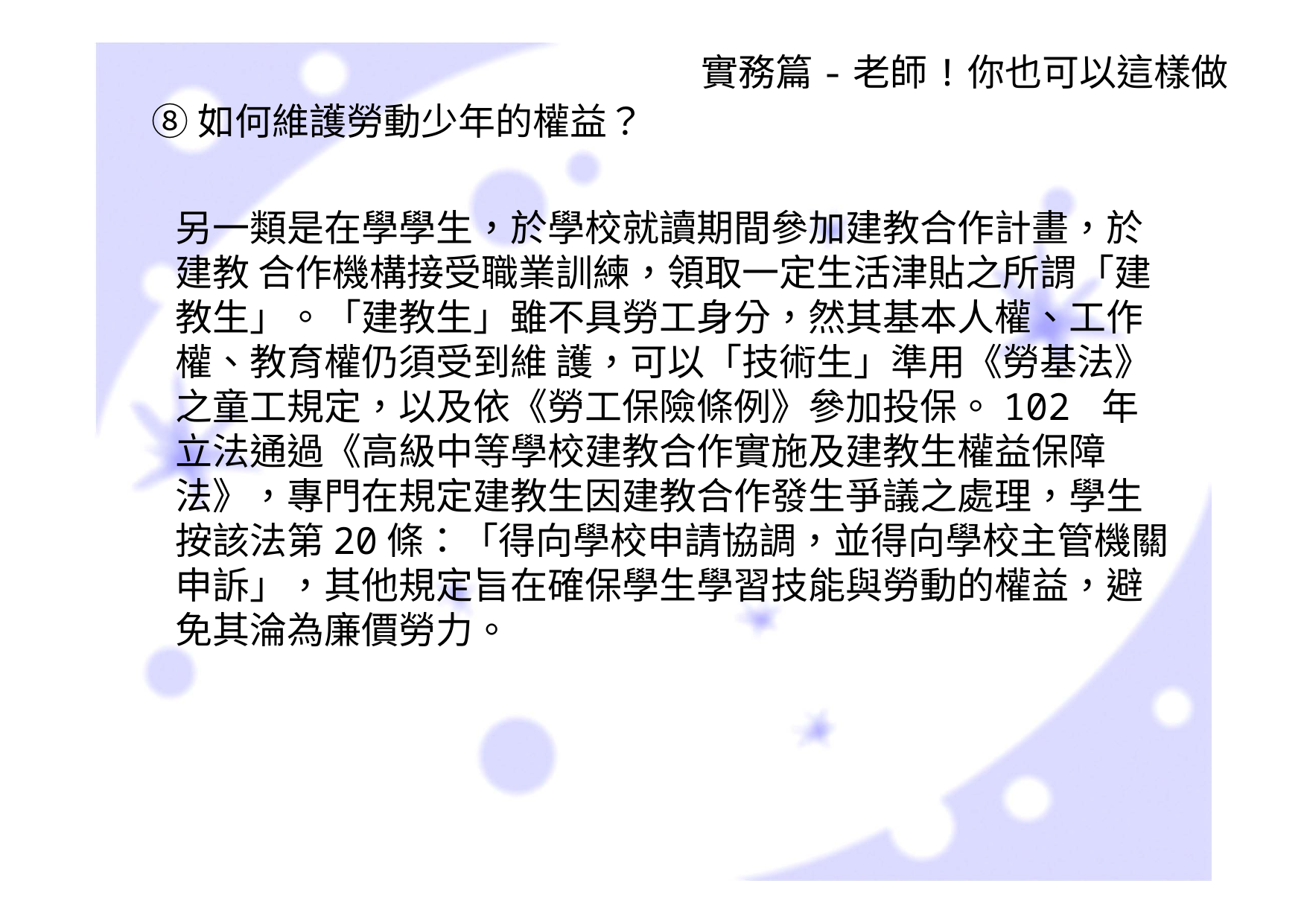

實務篇-老師!你也可以這樣做
 ⑧如何維護勞動少年的權益？
另一類是在學學生，於學校就讀期間參加建教合作計畫，於建教 合作機構接受職業訓練，領取一定生活津貼之所謂「建教生」。「建教生」雖不具勞工身分，然其基本人權、工作權、教育權仍須受到維 護，可以「技術生」準用《勞基法》之童工規定，以及依《勞工保險條例》參加投保。102 年立法通過《高級中等學校建教合作實施及建教生權益保障法》，專門在規定建教生因建教合作發生爭議之處理，學生按該法第20條：「得向學校申請協調，並得向學校主管機關申訴」，其他規定旨在確保學生學習技能與勞動的權益，避免其淪為廉價勞力。